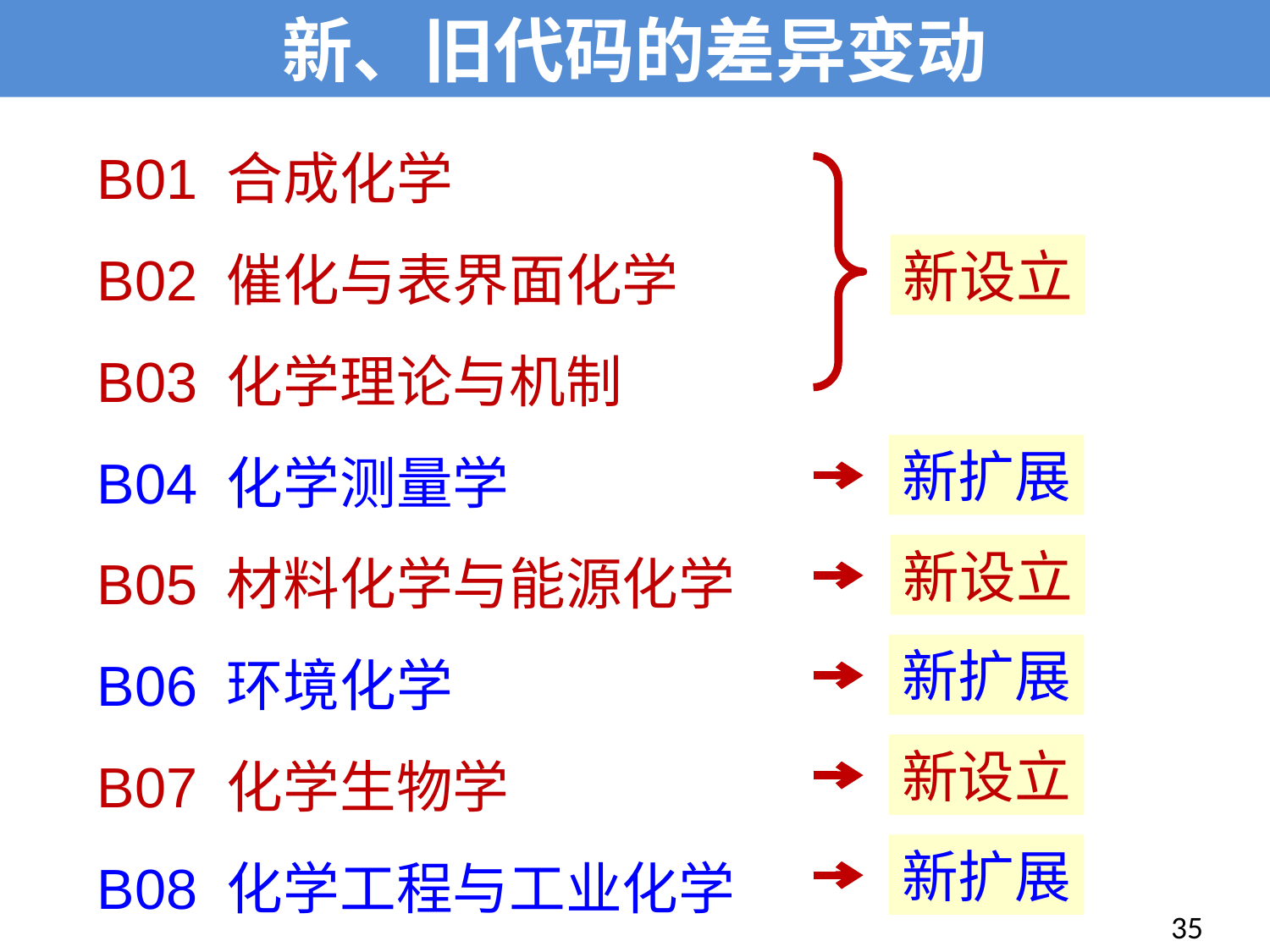

新、旧代码的差异变动
B01 合成化学
B02 催化与表界面化学
B03 化学理论与机制
B04 化学测量学
B05 材料化学与能源化学
B06 环境化学
B07 化学生物学
B08 化学工程与工业化学

新设立
新扩展
新设立
新扩展
新设立
新扩展